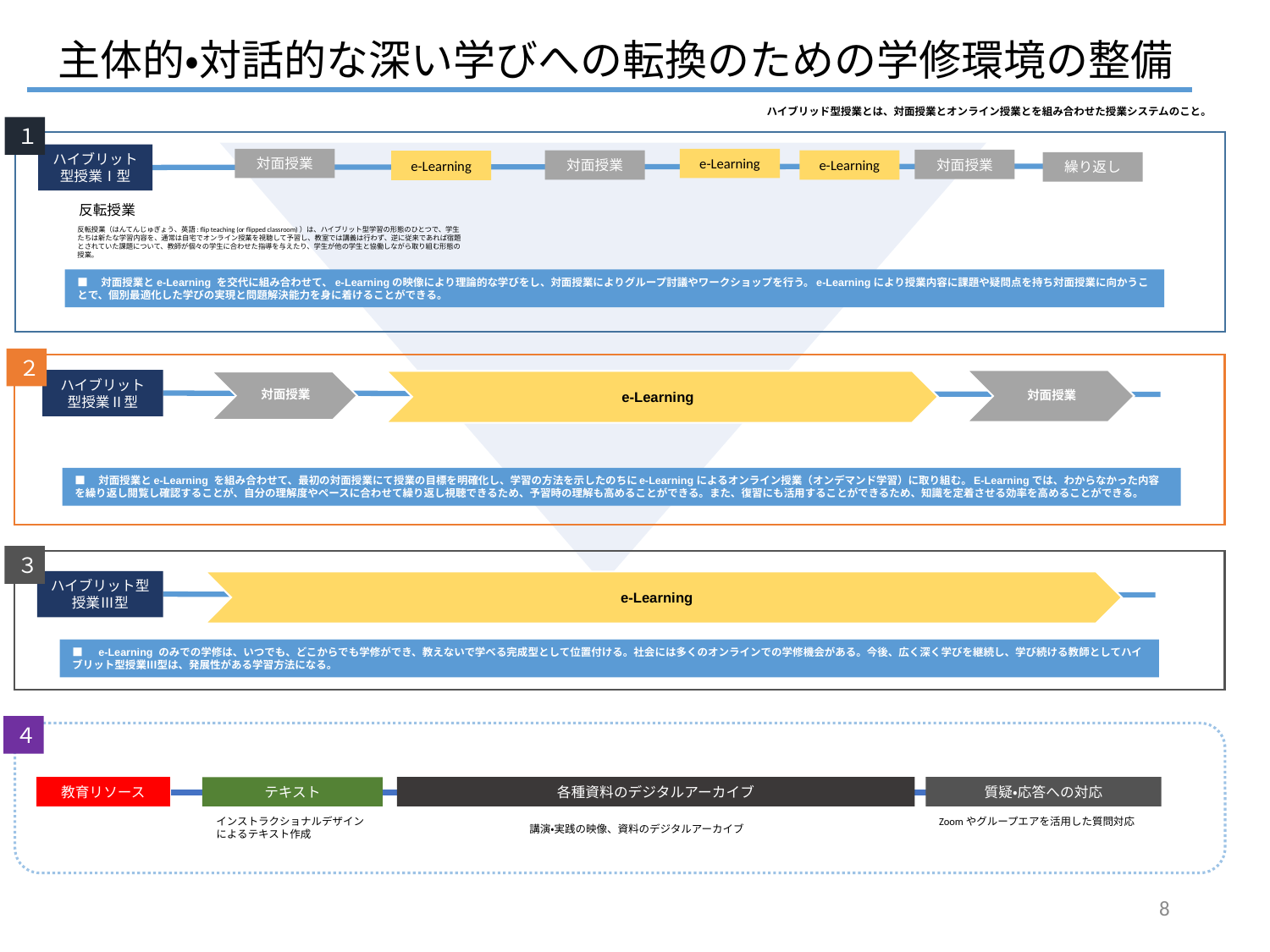

主体的・対話的な深い学びへの転換のための学修環境の整備
ハイブリッド型授業とは、対面授業とオンライン授業とを組み合わせた授業システムのこと。
１

ハイブリット型授業Ⅰ型
対面授業
e-Learning
対面授業
対面授業
e-Learning
e-Learning
繰り返し
反転授業
反転授業（はんてんじゅぎょう、英語: flip teaching (or flipped classroom)）は、ハイブリット型学習の形態のひとつで、学生たちは新たな学習内容を、通常は自宅でオンライン授業を視聴して予習し、教室では講義は行わず、逆に従来であれば宿題とされていた課題について、教師が個々の学生に合わせた指導を与えたり、学生が他の学生と協働しながら取り組む形態の授業。
■　対面授業とe-Learning を交代に組み合わせて、e-Learningの映像により理論的な学びをし、対面授業によりグループ討議やワークショップを行う。e-Learningにより授業内容に課題や疑問点を持ち対面授業に向かうことで、個別最適化した学びの実現と問題解決能力を身に着けることができる。

２

ハイブリット型授業Ⅱ型

対面授業

e-Learning

対面授業
■　対面授業とe-Learning を組み合わせて、最初の対面授業にて授業の目標を明確化し、学習の方法を示したのちにe-Learningによるオンライン授業（オンデマンド学習）に取り組む。E-Learningでは、わからなかった内容を繰り返し閲覧し確認することが、自分の理解度やペースに合わせて繰り返し視聴できるため、予習時の理解も高めることができる。また、復習にも活用することができるため、知識を定着させる効率を高めることができる。
３

ハイブリット型授業Ⅲ型

e-Learning
■　e-Learning のみでの学修は、いつでも、どこからでも学修ができ、教えないで学べる完成型として位置付ける。社会には多くのオンラインでの学修機会がある。今後、広く深く学びを継続し、学び続ける教師としてハイブリット型授業Ⅲ型は、発展性がある学習方法になる。
４

教育リソース
各種資料のデジタルアーカイブ
質疑・応答への対応
テキスト
インストラクショナルデザインによるテキスト作成
Zoomやグループエアを活用した質問対応
講演・実践の映像、資料のデジタルアーカイブ
8